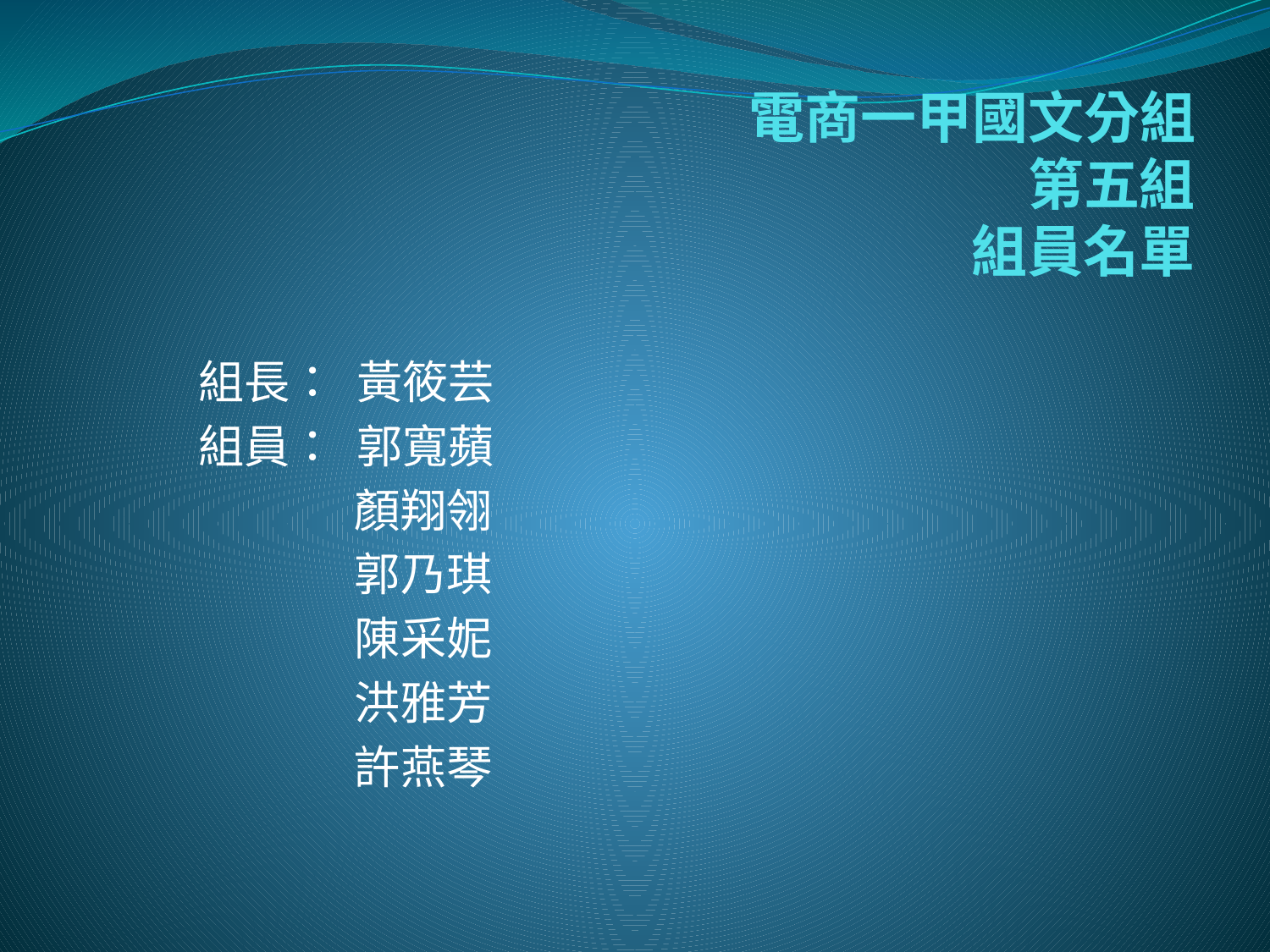

# 電商一甲國文分組 第五組 組員名單
組長：  黃筱芸
組員：  郭寬蘋
              顏翔翎
              郭乃琪
              陳采妮
              洪雅芳
              許燕琴